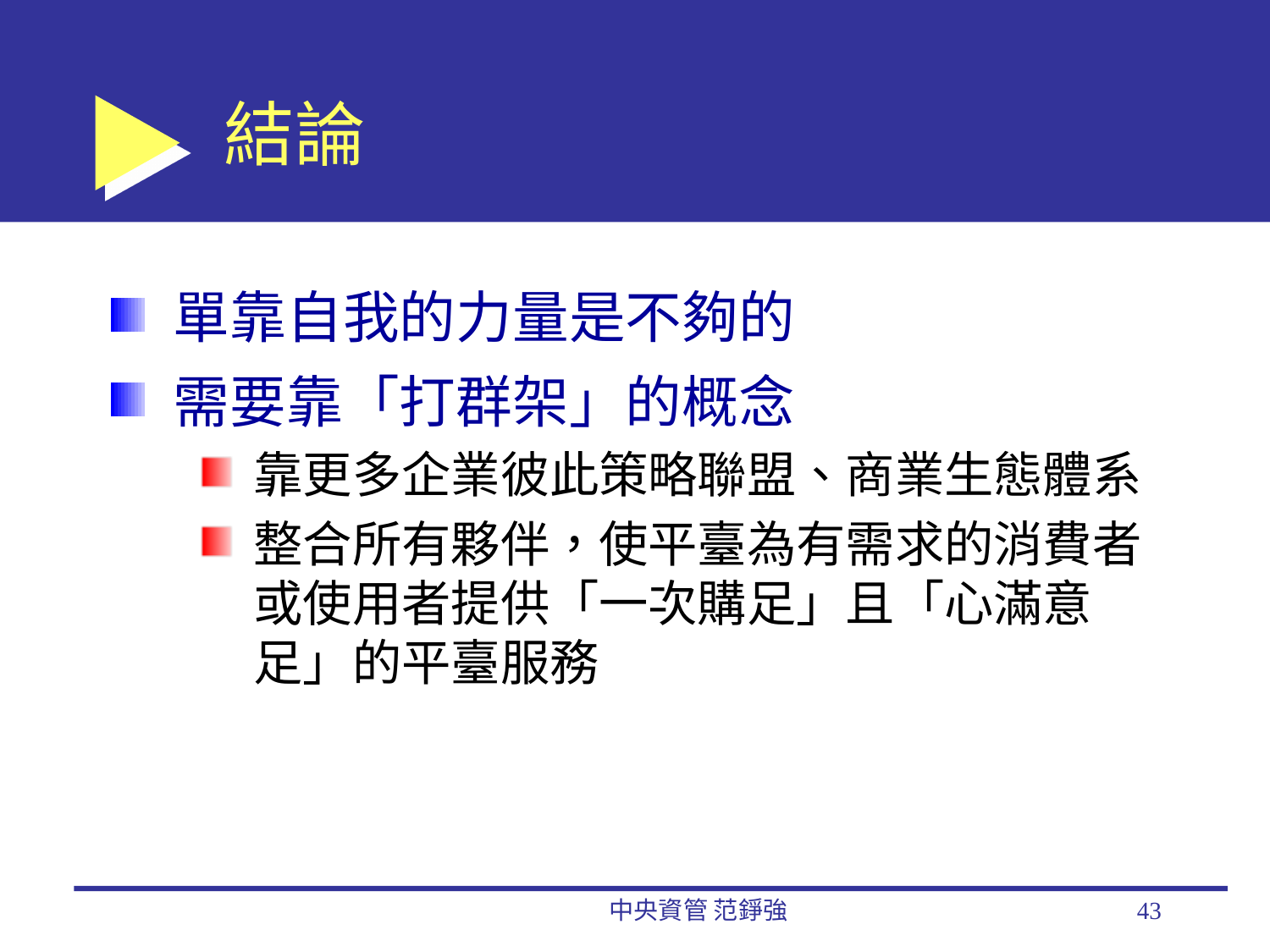

# 結論
單靠自我的力量是不夠的
需要靠「打群架」的概念
靠更多企業彼此策略聯盟、商業生態體系
整合所有夥伴，使平臺為有需求的消費者或使用者提供「一次購足」且「心滿意足」的平臺服務
中央資管 范錚強
43